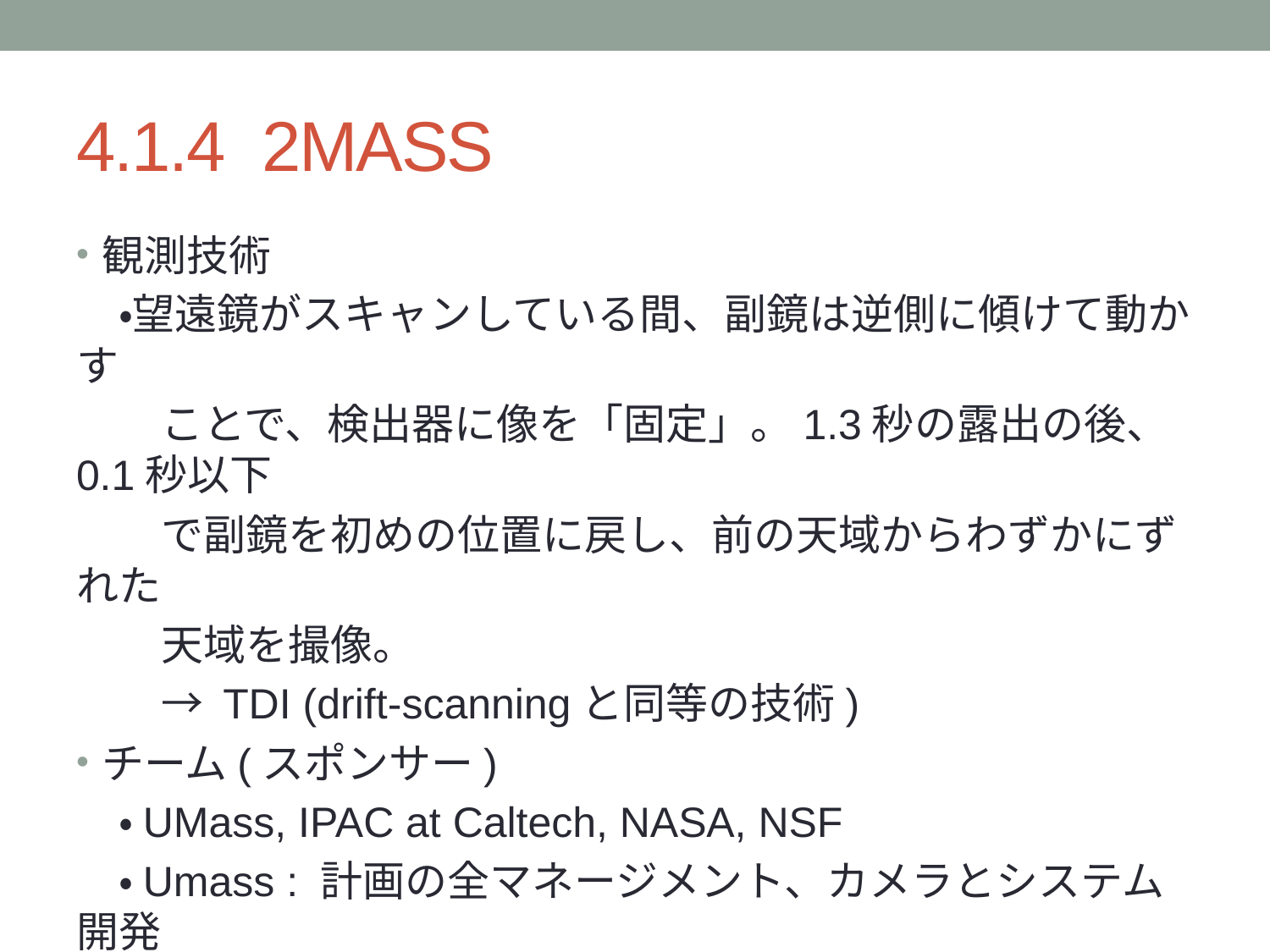

# 4.1.4  2MASS
観測技術
　・望遠鏡がスキャンしている間、副鏡は逆側に傾けて動かす
　　ことで、検出器に像を「固定」。1.3秒の露出の後、0.1秒以下
　　で副鏡を初めの位置に戻し、前の天域からわずかにずれた
　　天域を撮像。
　　→ TDI (drift-scanningと同等の技術)
チーム(スポンサー)
　・UMass, IPAC at Caltech, NASA, NSF
　・Umass : 計画の全マネージメント、カメラとシステム開発
　・IPAC : データ作成と配布